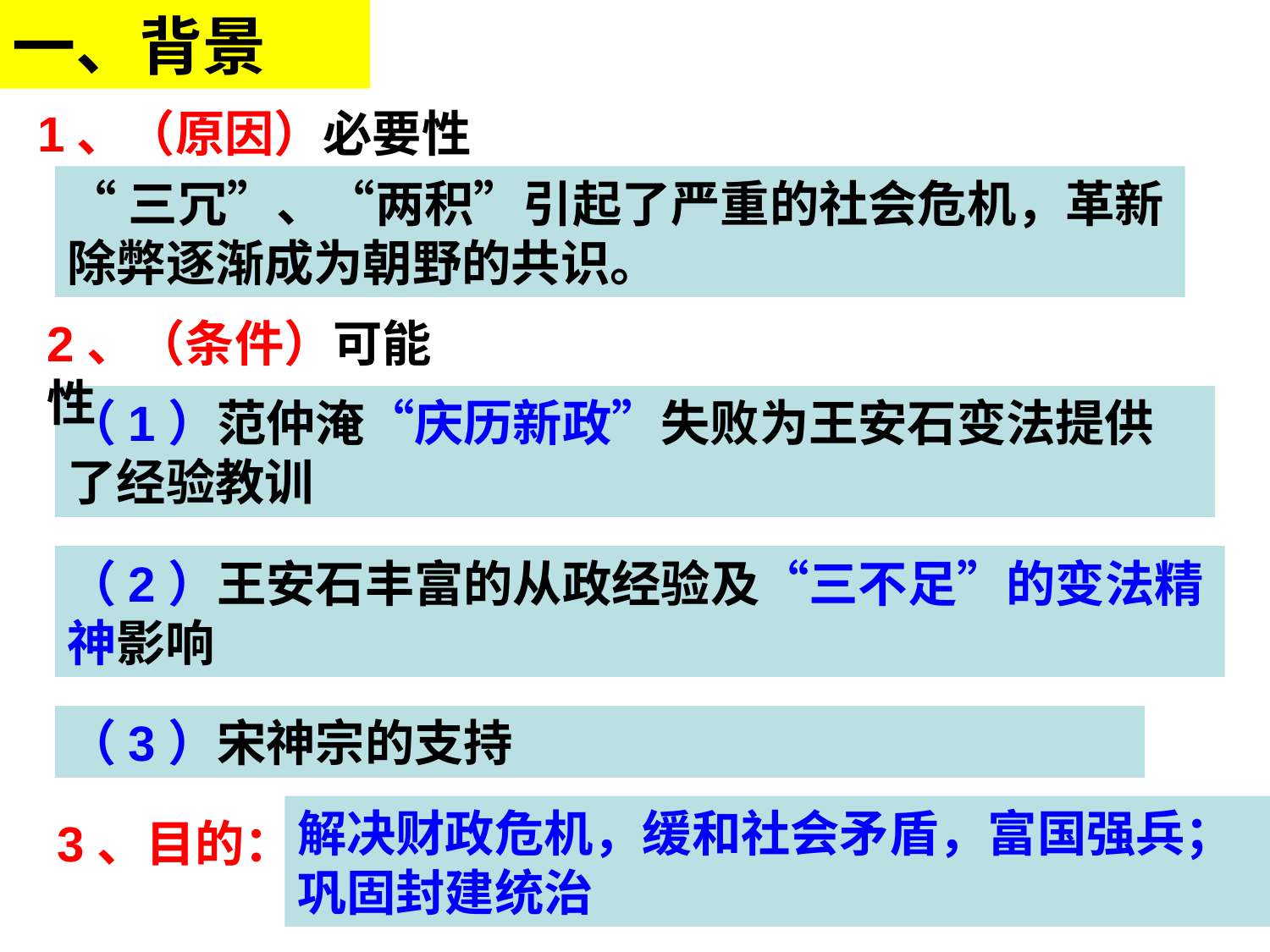

一、背景
1、（原因）必要性
“三冗”、“两积”引起了严重的社会危机，革新除弊逐渐成为朝野的共识。
2、（条件）可能性
（1）范仲淹“庆历新政”失败为王安石变法提供了经验教训
（2）王安石丰富的从政经验及“三不足”的变法精神影响
（3）宋神宗的支持
解决财政危机，缓和社会矛盾，富国强兵；巩固封建统治
3、目的：